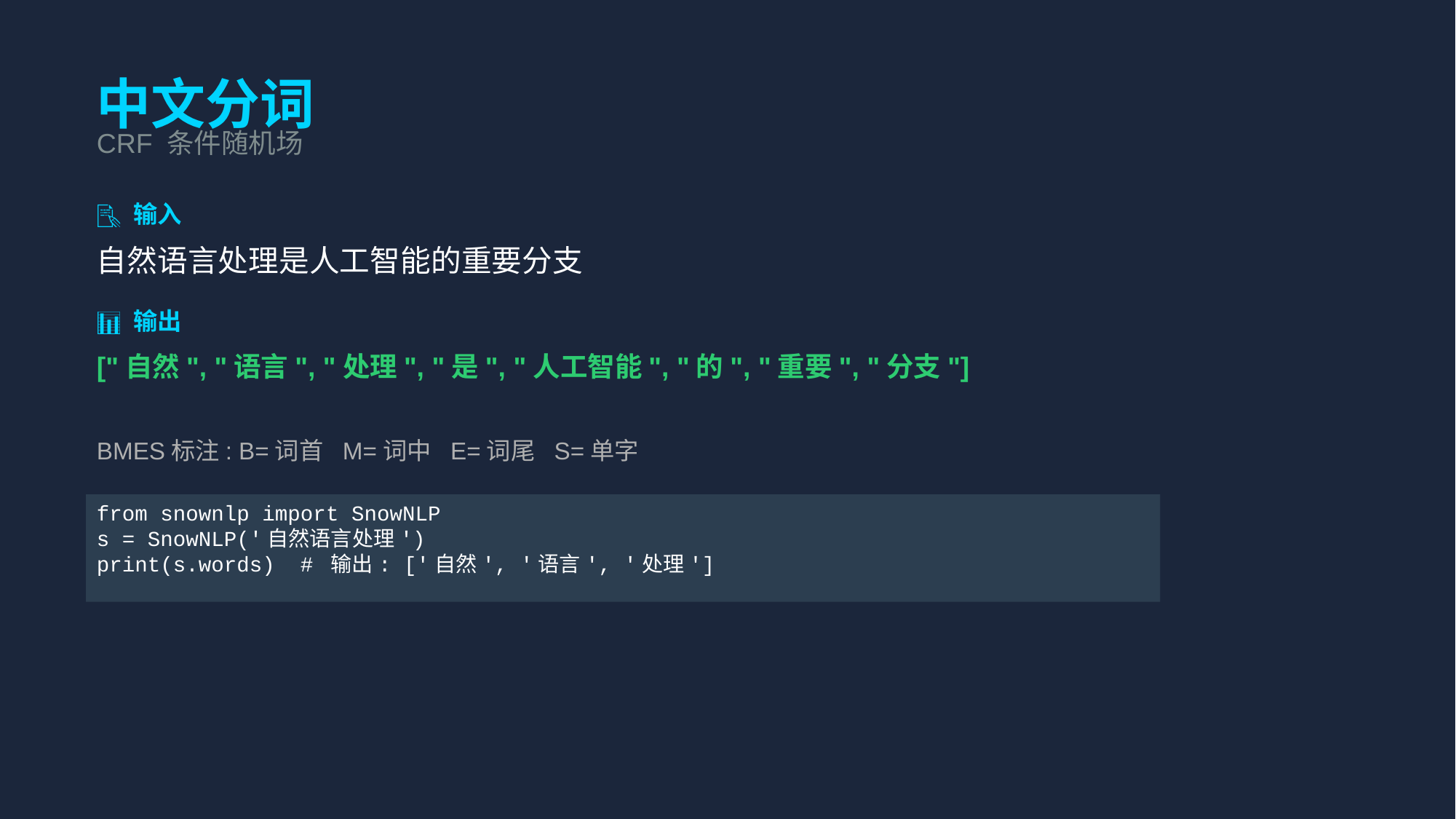

中文分词
CRF 条件随机场
📝 输入
自然语言处理是人工智能的重要分支
📊 输出
["自然", "语言", "处理", "是", "人工智能", "的", "重要", "分支"]
BMES标注: B=词首  M=词中  E=词尾  S=单字
from snownlp import SnowNLP
s = SnowNLP('自然语言处理')
print(s.words)  # 输出: ['自然', '语言', '处理']